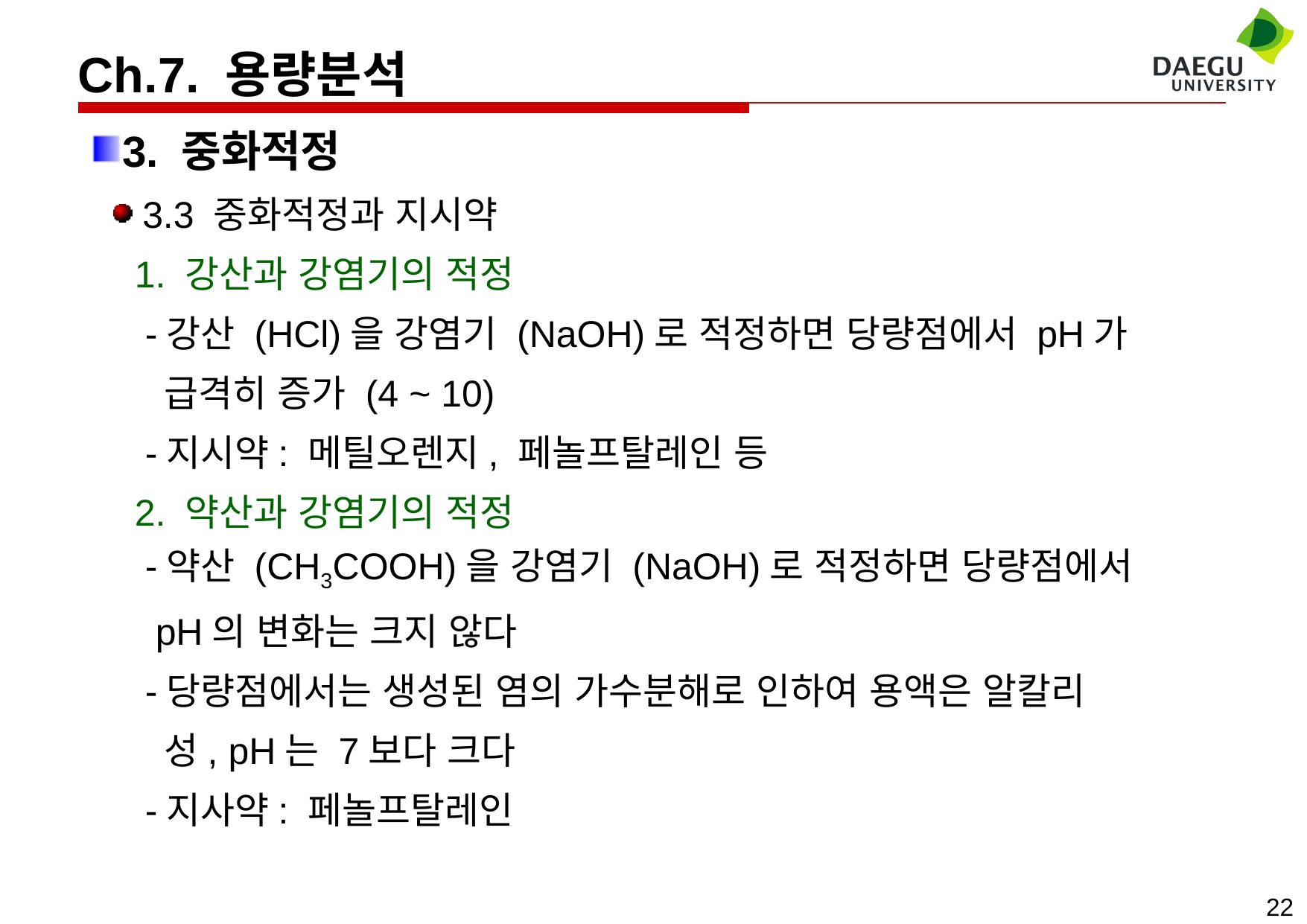

Ch.7. 용량분석
3. 중화적정
 3.3 중화적정과 지시약
  1. 강산과 강염기의 적정
   -강산 (HCl)을 강염기 (NaOH)로 적정하면 당량점에서 pH가
    급격히 증가 (4 ~ 10)
   -지시약: 메틸오렌지, 페놀프탈레인 등
  2. 약산과 강염기의 적정
   -약산 (CH3COOH)을 강염기 (NaOH)로 적정하면 당량점에서
    pH의 변화는 크지 않다
   -당량점에서는 생성된 염의 가수분해로 인하여 용액은 알칼리
    성, pH는 7보다 크다
   -지사약: 페놀프탈레인
22